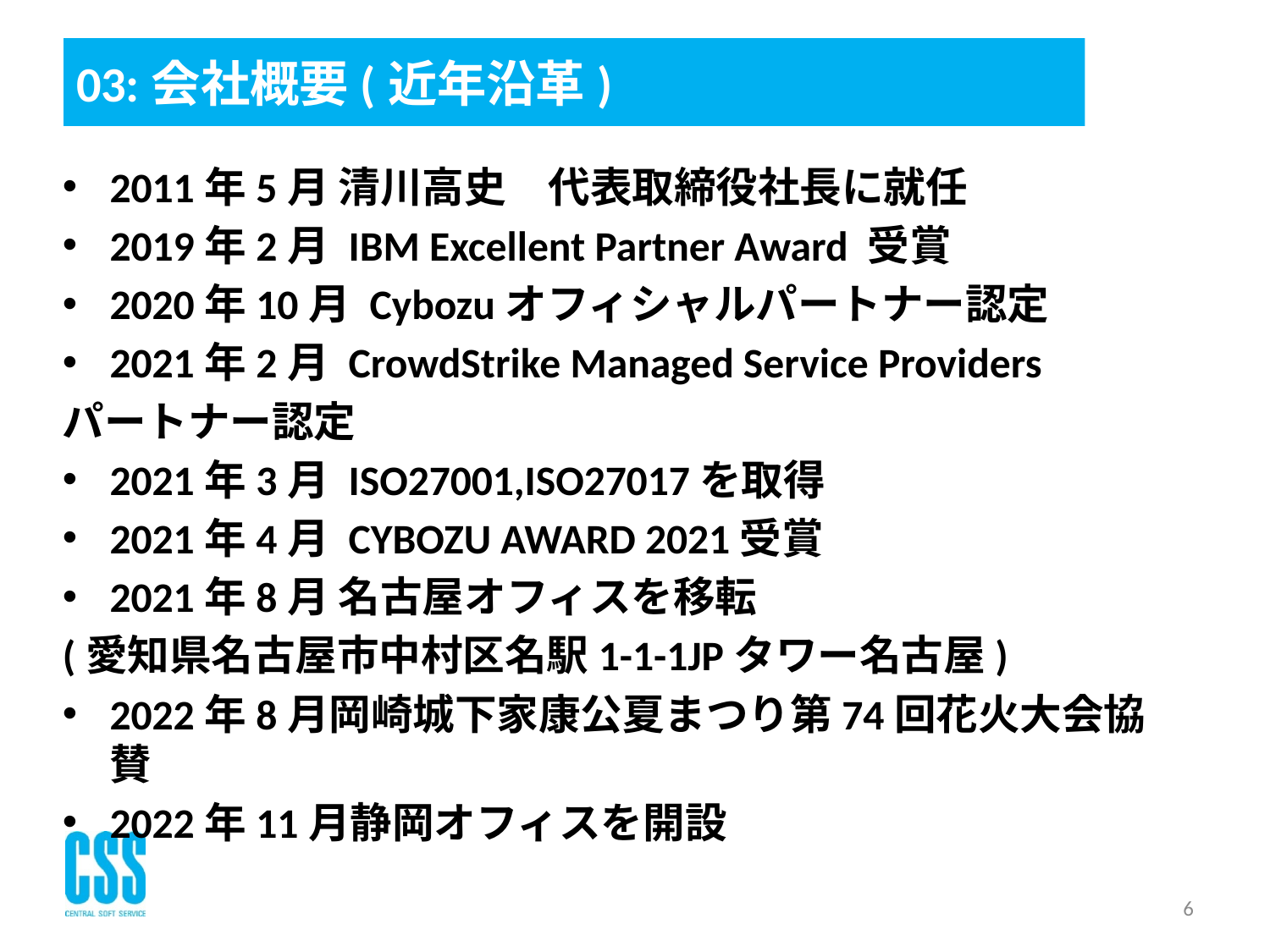

# 03:会社概要(近年沿革)
2011年5月 清川高史　代表取締役社長に就任
2019年2月 IBM Excellent Partner Award 受賞
2020年10月 Cybozuオフィシャルパートナー認定
2021年2月 CrowdStrike Managed Service Providers
パートナー認定
2021年3月 ISO27001,ISO27017を取得
2021年4月 CYBOZU AWARD 2021受賞
2021年8月 名古屋オフィスを移転
(愛知県名古屋市中村区名駅1-1-1JPタワー名古屋)
2022年8月岡崎城下家康公夏まつり第74回花火大会協賛
2022年11月静岡オフィスを開設

6